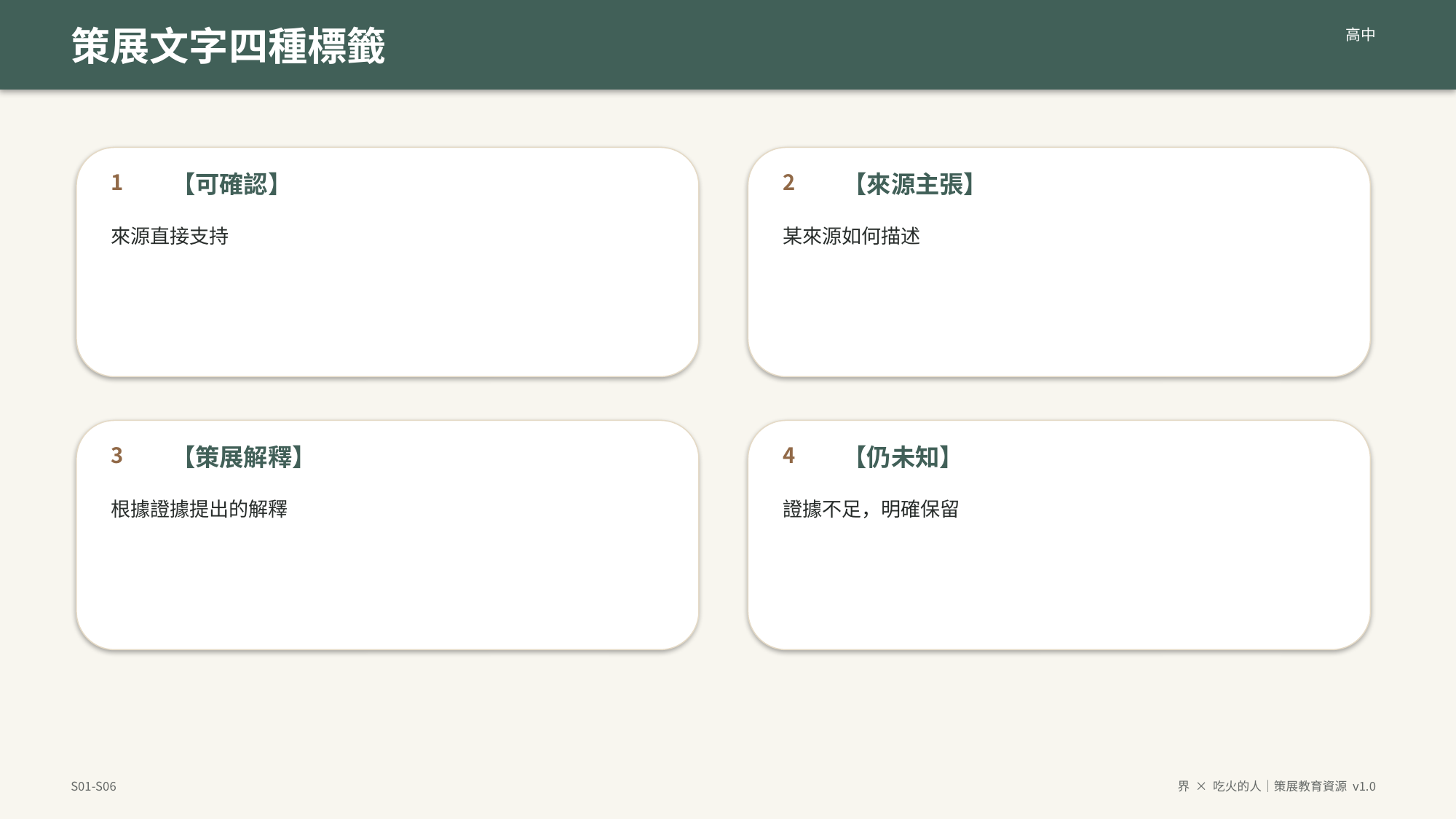

策展文字四種標籤
高中

1
【可確認】
2
【來源主張】
來源直接支持
某來源如何描述

3
【策展解釋】
4
【仍未知】
根據證據提出的解釋
證據不足，明確保留
S01-S06
界 × 吃火的人｜策展教育資源 v1.0